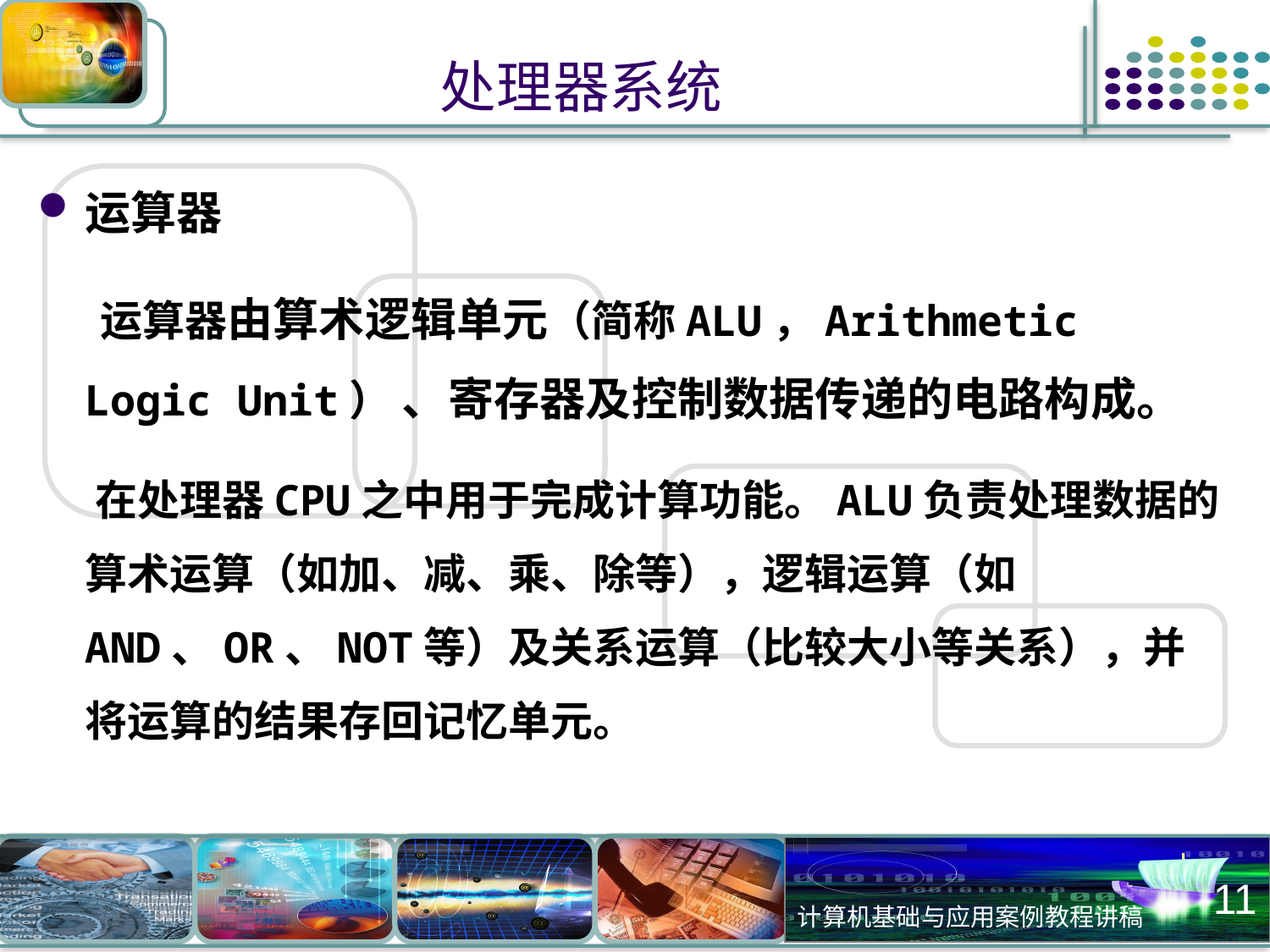

# 处理器系统
运算器
     运算器由算术逻辑单元（简称ALU，Arithmetic Logic Unit） 、寄存器及控制数据传递的电路构成。
     在处理器CPU之中用于完成计算功能。ALU负责处理数据的算术运算（如加、减、乘、除等），逻辑运算（如AND、OR、NOT等）及关系运算（比较大小等关系），并将运算的结果存回记忆单元。
11